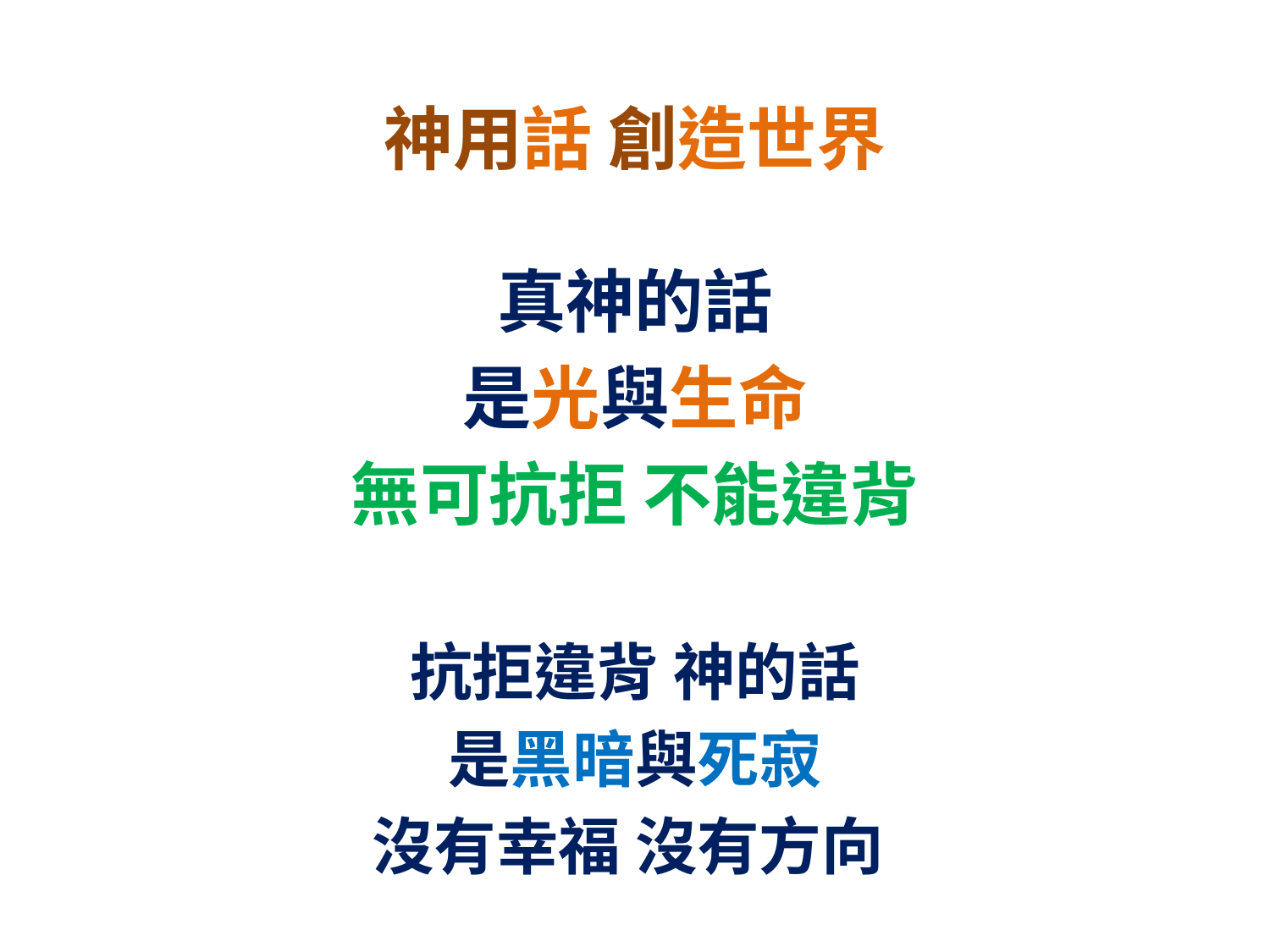

# 神用話 創造世界
真神的話
是光與生命
無可抗拒 不能違背

抗拒違背 神的話
是黑暗與死寂
沒有幸福 沒有方向